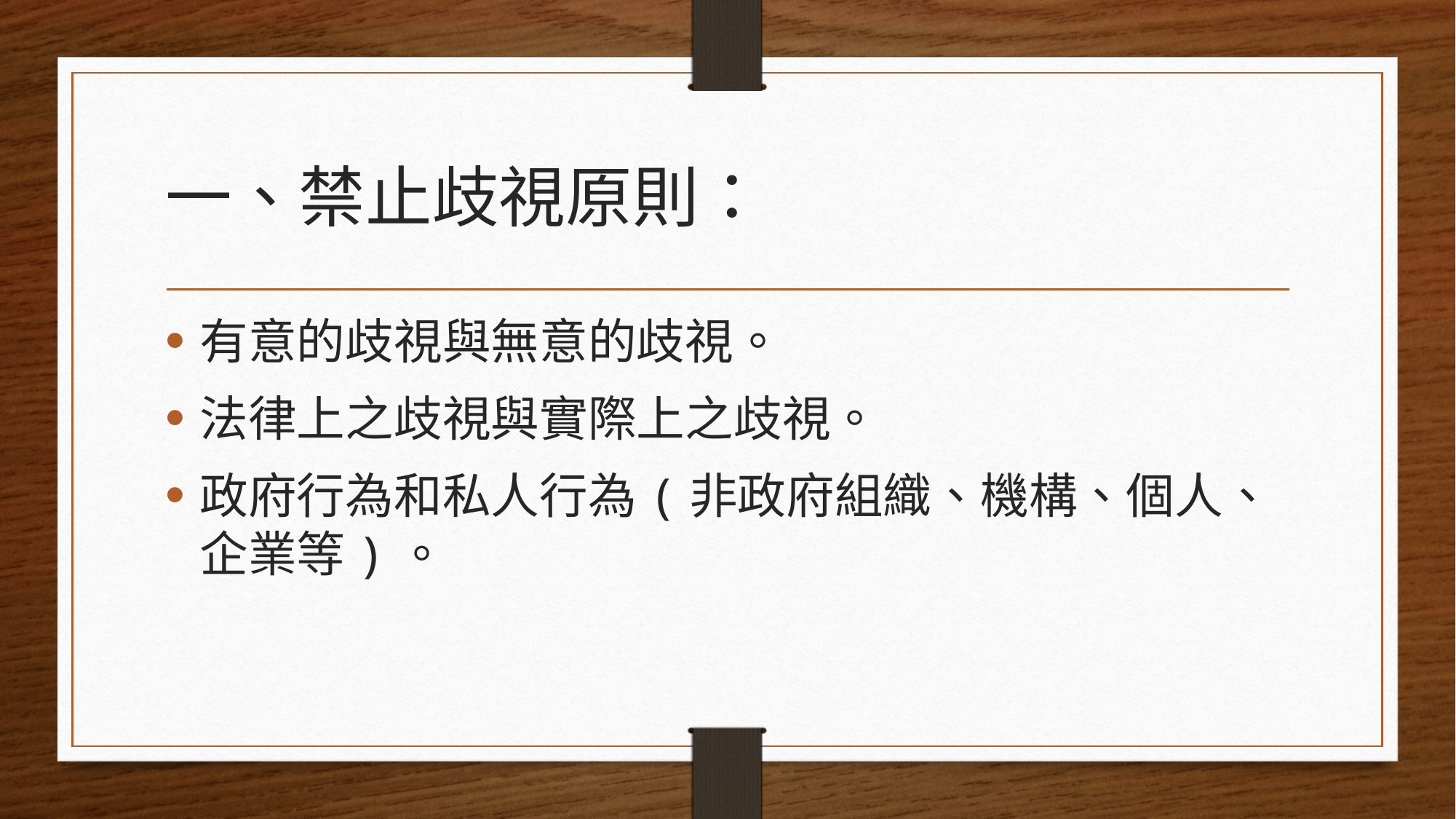

# 一、禁止歧視原則：
有意的歧視與無意的歧視。
法律上之歧視與實際上之歧視。
政府行為和私人行為(非政府組織、機構、個人、企業等)。